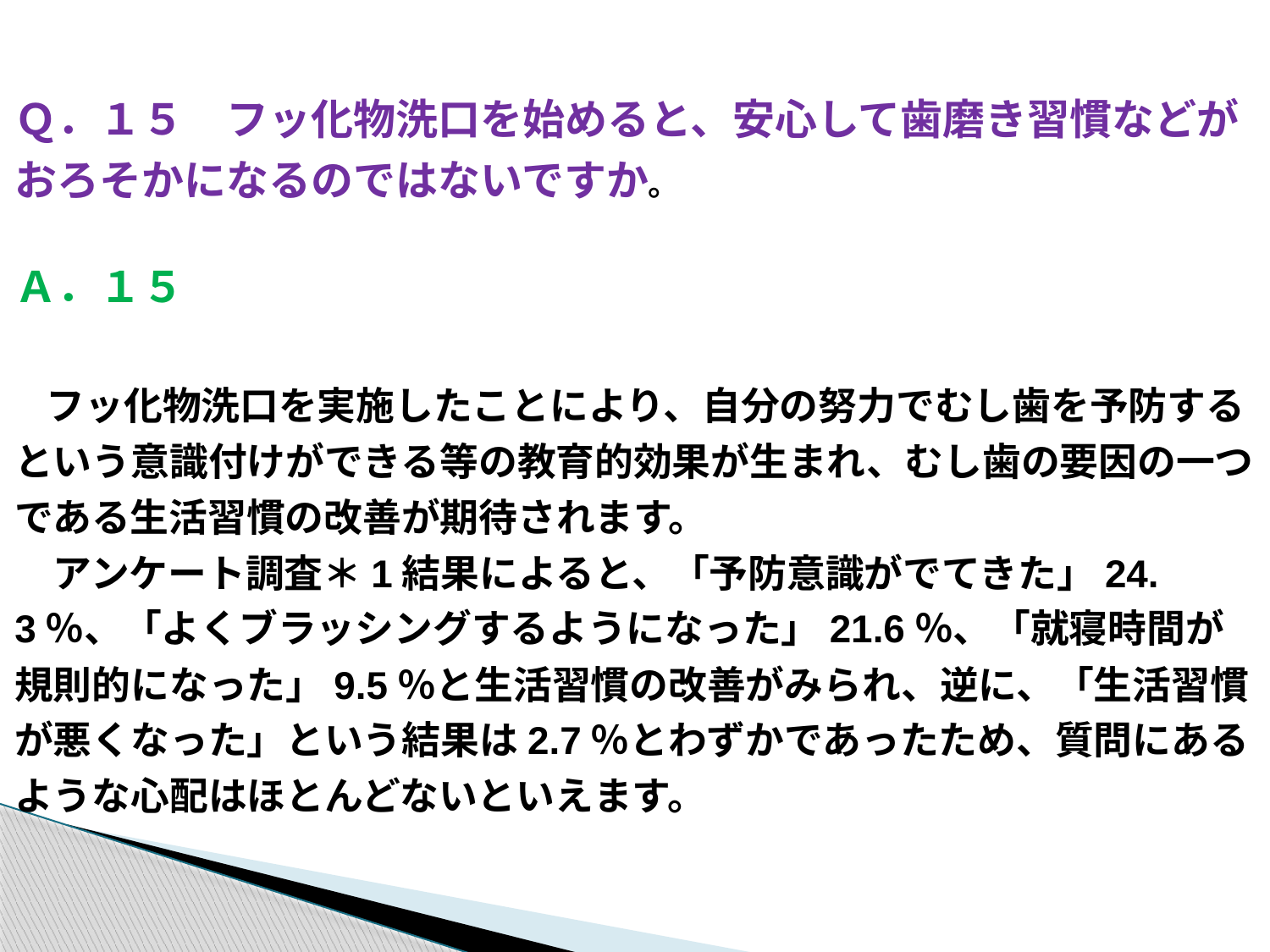

Ｑ．１５　フッ化物洗口を始めると、安心して歯磨き習慣などがおろそかになるのではないですか。

Ａ．１５

　フッ化物洗口を実施したことにより、自分の努力でむし歯を予防するという意識付けができる等の教育的効果が生まれ、むし歯の要因の一つである生活習慣の改善が期待されます。
　アンケート調査＊1結果によると、「予防意識がでてきた」24.3％、「よくブラッシングするようになった」21.6％、「就寝時間が規則的になった」9.5％と生活習慣の改善がみられ、逆に、「生活習慣が悪くなった」という結果は2.7％とわずかであったため、質問にあるような心配はほとんどないといえます。